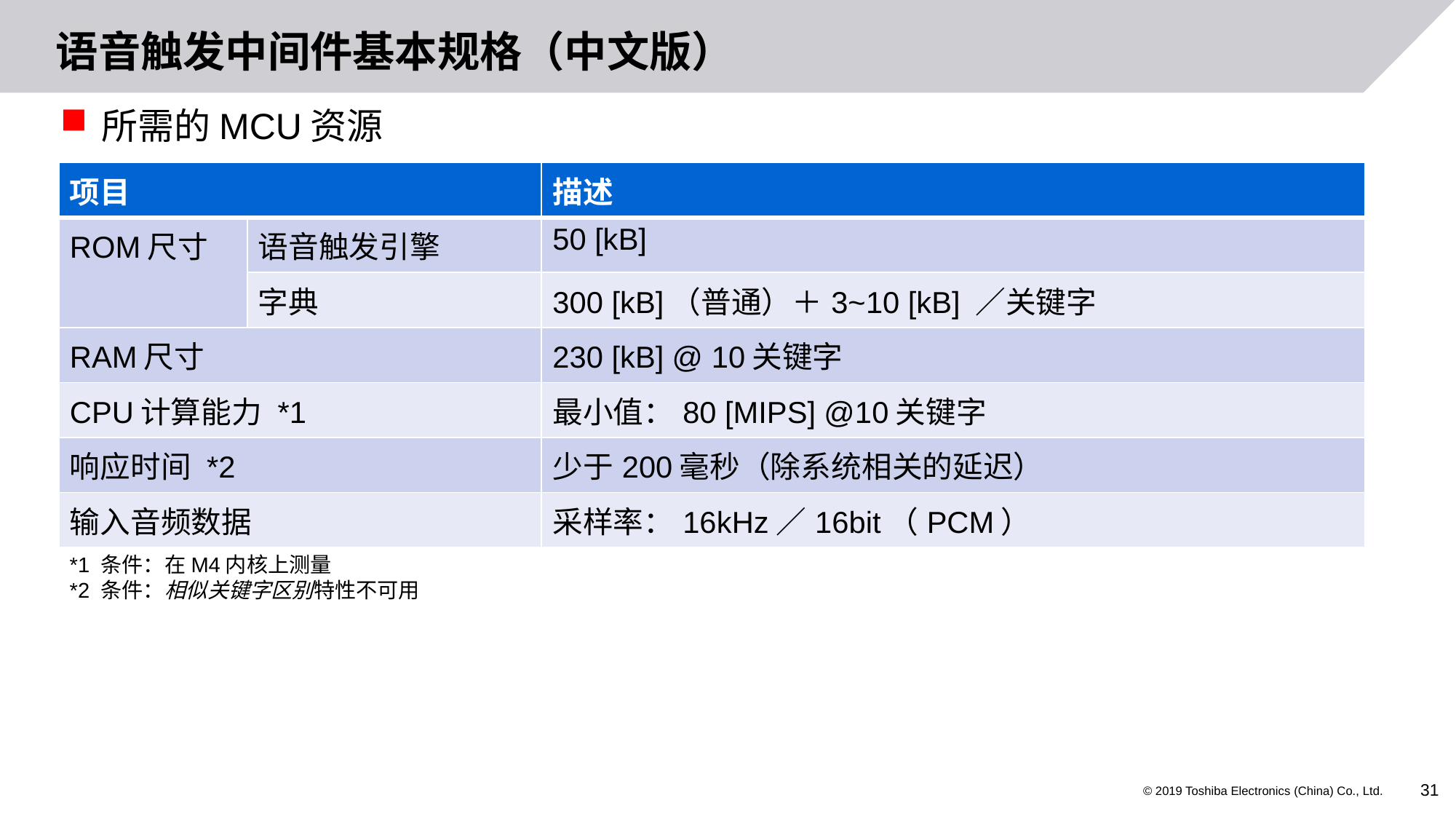

# 语音触发中间件基本规格（中文版）
所需的MCU资源
| 项目 |  | 描述 |
| --- | --- | --- |
| ROM尺寸 | 语音触发引擎 | 50 [kB] |
|  | 字典 | 300 [kB]（普通）＋3~10 [kB] ／关键字 |
| RAM尺寸 |  | 230 [kB] @ 10关键字 |
| CPU计算能力 \*1 |  | 最小值：80 [MIPS] @10关键字 |
| 响应时间 \*2 |  | 少于200毫秒（除系统相关的延迟） |
| 输入音频数据 |  | 采样率：16kHz／16bit（PCM） |
*1 条件：在M4内核上测量
*2 条件：相似关键字区别特性不可用